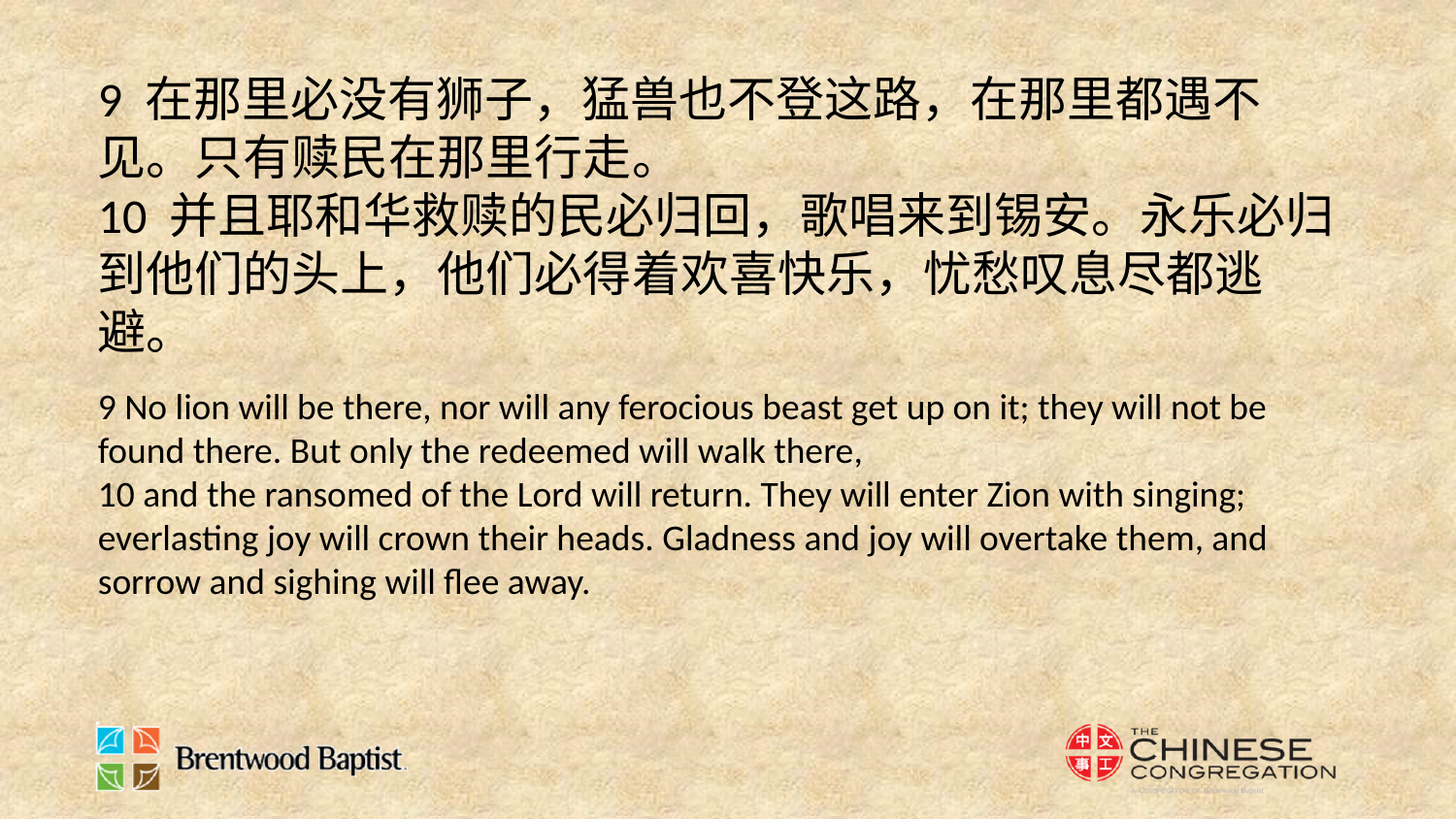

9 在那里必没有狮子，猛兽也不登这路，在那里都遇不见。只有赎民在那里行走。
10 并且耶和华救赎的民必归回，歌唱来到锡安。永乐必归到他们的头上，他们必得着欢喜快乐，忧愁叹息尽都逃避。

9 No lion will be there, nor will any ferocious beast get up on it; they will not be found there. But only the redeemed will walk there,
10 and the ransomed of the Lord will return. They will enter Zion with singing; everlasting joy will crown their heads. Gladness and joy will overtake them, and sorrow and sighing will flee away.